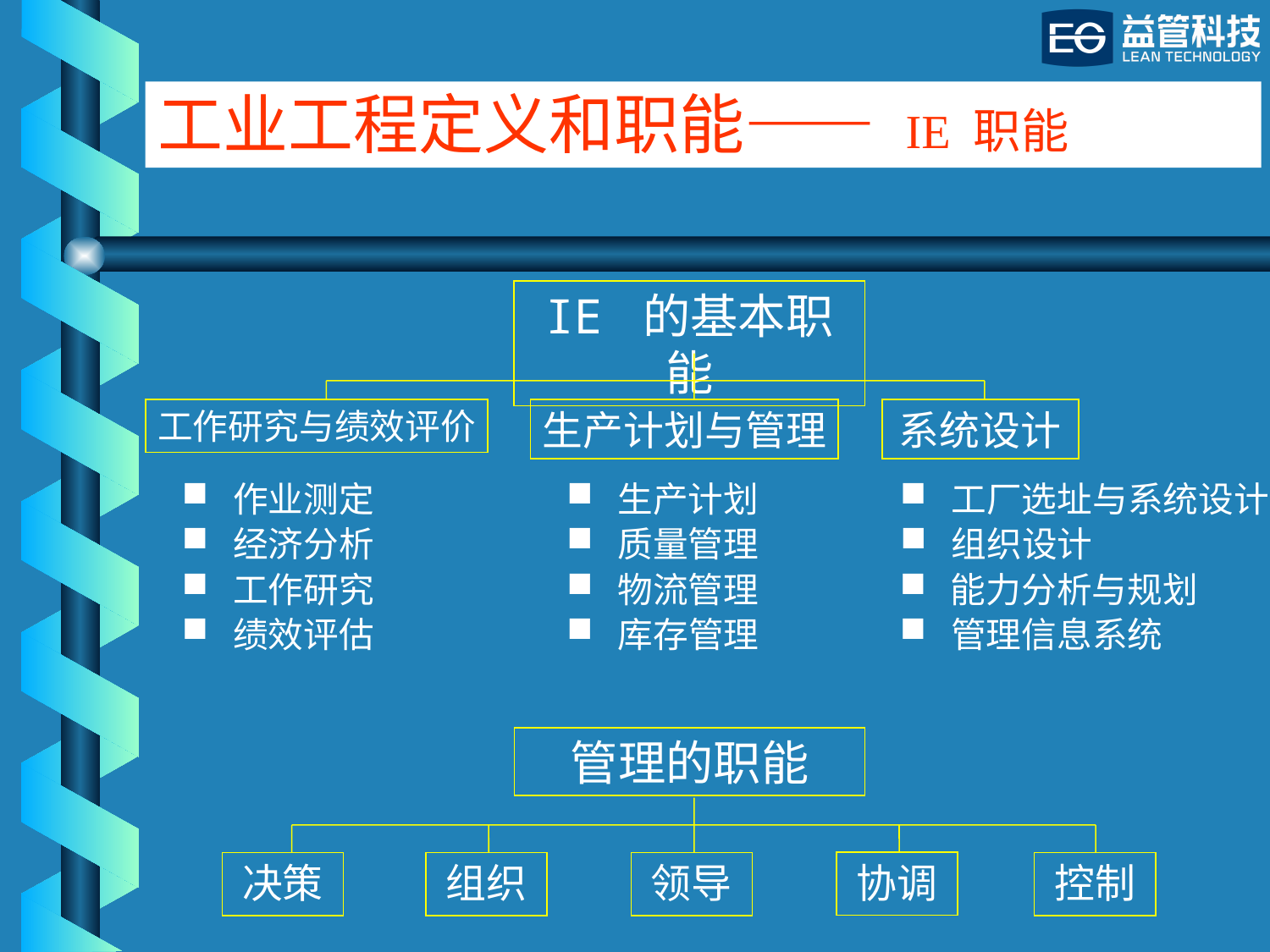

工业工程定义和职能—— IE 职能
IE 的基本职能

工作研究与绩效评价
生产计划与管理
系统设计
  作业测定
  生产计划
  工厂选址与系统设计
  经济分析
  质量管理
  组织设计
  工作研究
  物流管理
  能力分析与规划
  绩效评估
  库存管理
  管理信息系统
管理的职能

协调
决策
组织
领导
控制